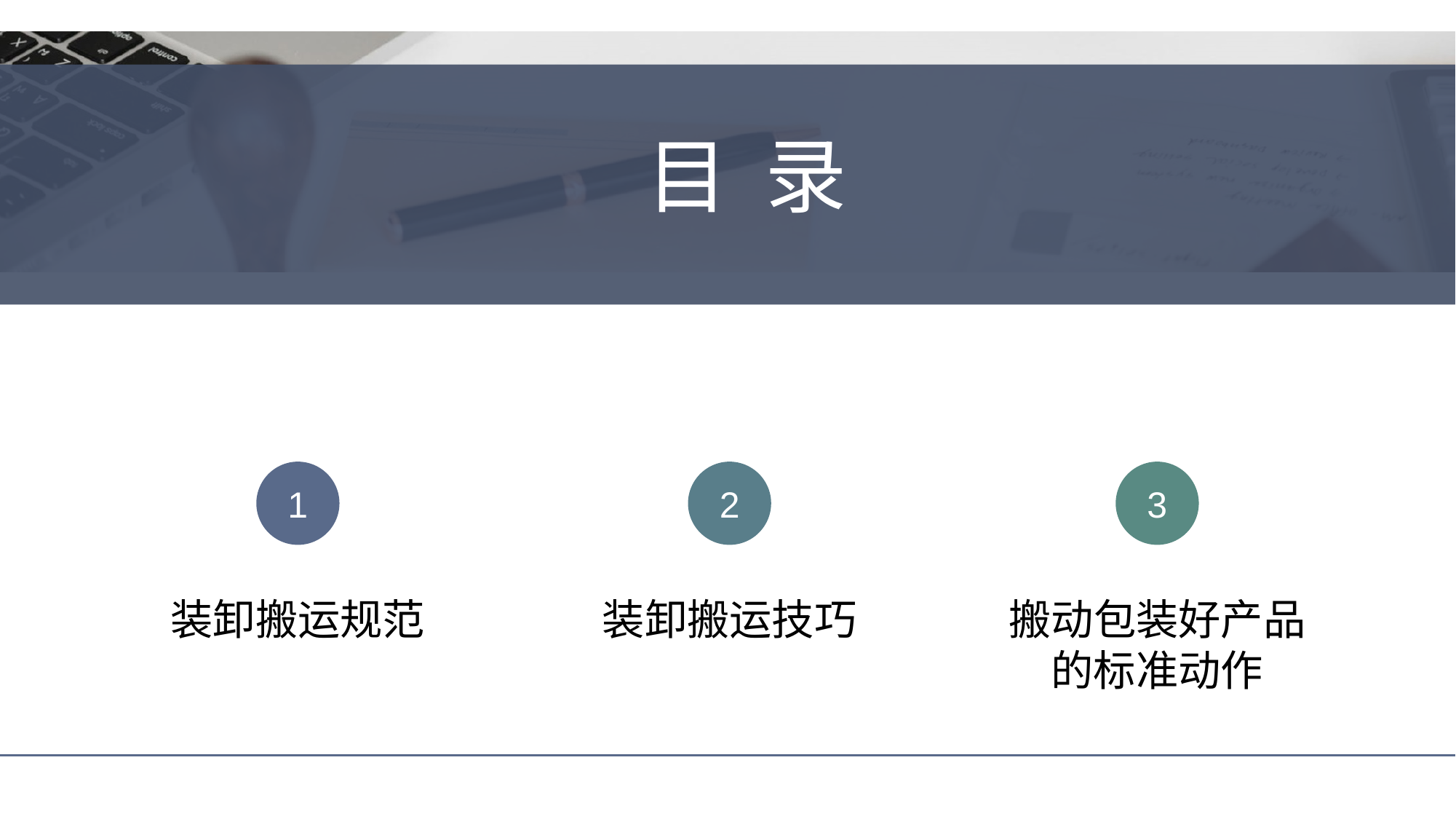

目  录
1
2
3
装卸搬运规范
装卸搬运技巧
搬动包装好产品的标准动作